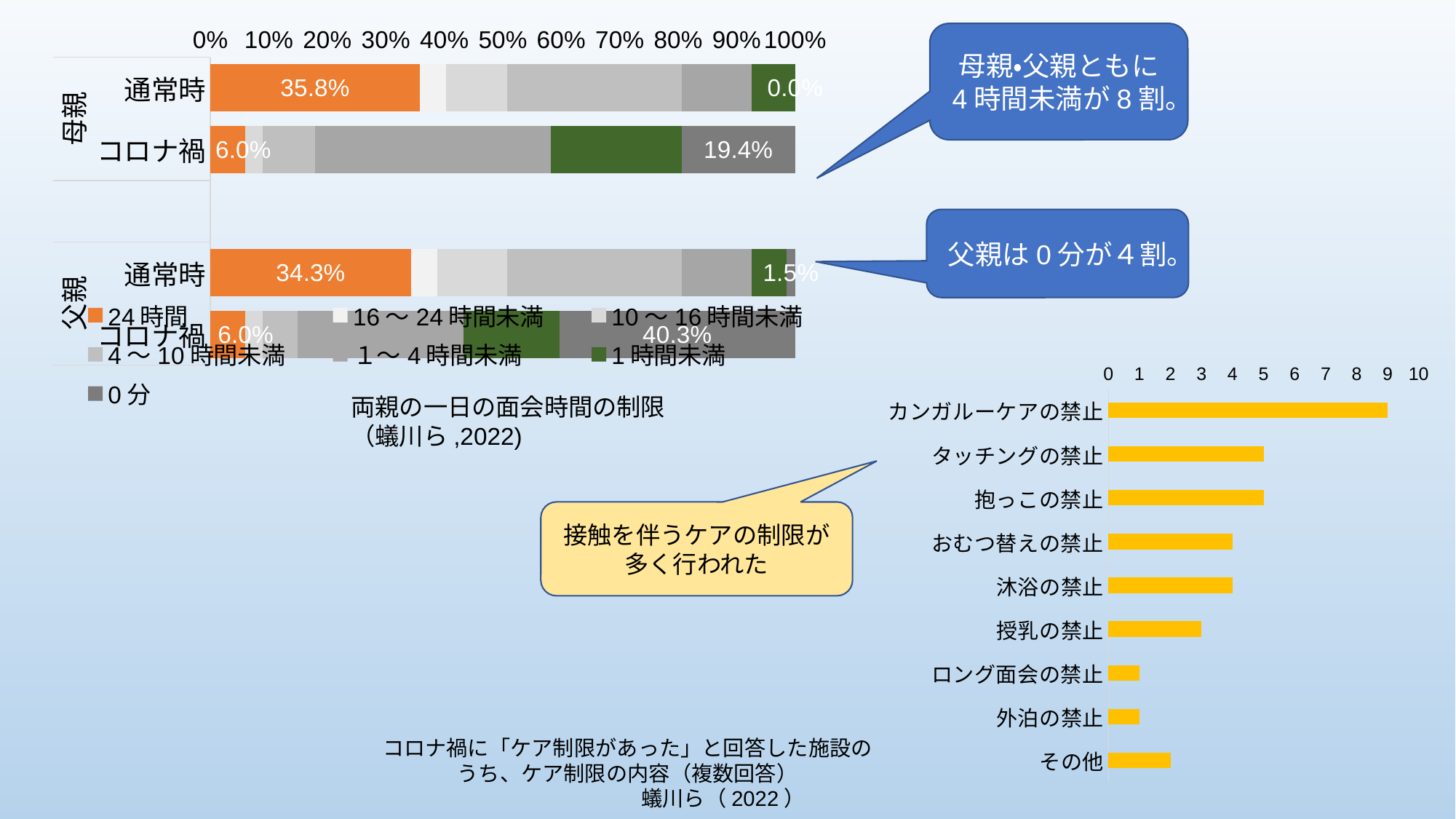

### Chart

| Category | 24時間 | 16～24時間未満 | 10～16時間未満 | 4～10時間未満 | １～4時間未満 | 1時間未満 | 0分 |
|---|---|---|---|---|---|---|---|
| 通常時 | 0.3582089552238806 | 0.04477611940298507 | 0.1044776119402985 | 0.29850746268656714 | 0.11940298507462686 | 0.07462686567164178 | 0.0 |
| コロナ禍 | 0.05970149253731343 | 0.0 | 0.029850746268656716 | 0.08955223880597014 | 0.40298507462686567 | 0.22388059701492538 | 0.19402985074626866 |
|  | None | None | None | None | None | None | None |
| 通常時 | 0.34328358208955223 | 0.04477611940298507 | 0.11940298507462686 | 0.29850746268656714 | 0.11940298507462686 | 0.05970149253731343 | 0.014925373134328358 |
| コロナ禍 | 0.05970149253731343 | 0.0 | 0.029850746268656716 | 0.05970149253731343 | 0.2835820895522388 | 0.16417910447761194 | 0.40298507462686567 |
母親・父親ともに
4時間未満が8割。
父親は0分が４割。

### Chart

| Category |  |
|---|---|
| カンガルーケアの禁止 | 9.0 |
| タッチングの禁止 | 5.0 |
| 抱っこの禁止 | 5.0 |
| おむつ替えの禁止 | 4.0 |
| 沐浴の禁止 | 4.0 |
| 授乳の禁止 | 3.0 |
| ロング面会の禁止 | 1.0 |
| 外泊の禁止 | 1.0 |
| その他 | 2.0 |
両親の一日の面会時間の制限
（蟻川ら,2022)
接触を伴うケアの制限が
多く行われた
コロナ禍に「ケア制限があった」と回答した施設のうち、ケア制限の内容（複数回答）
　　　　　　　　　蟻川ら（2022）